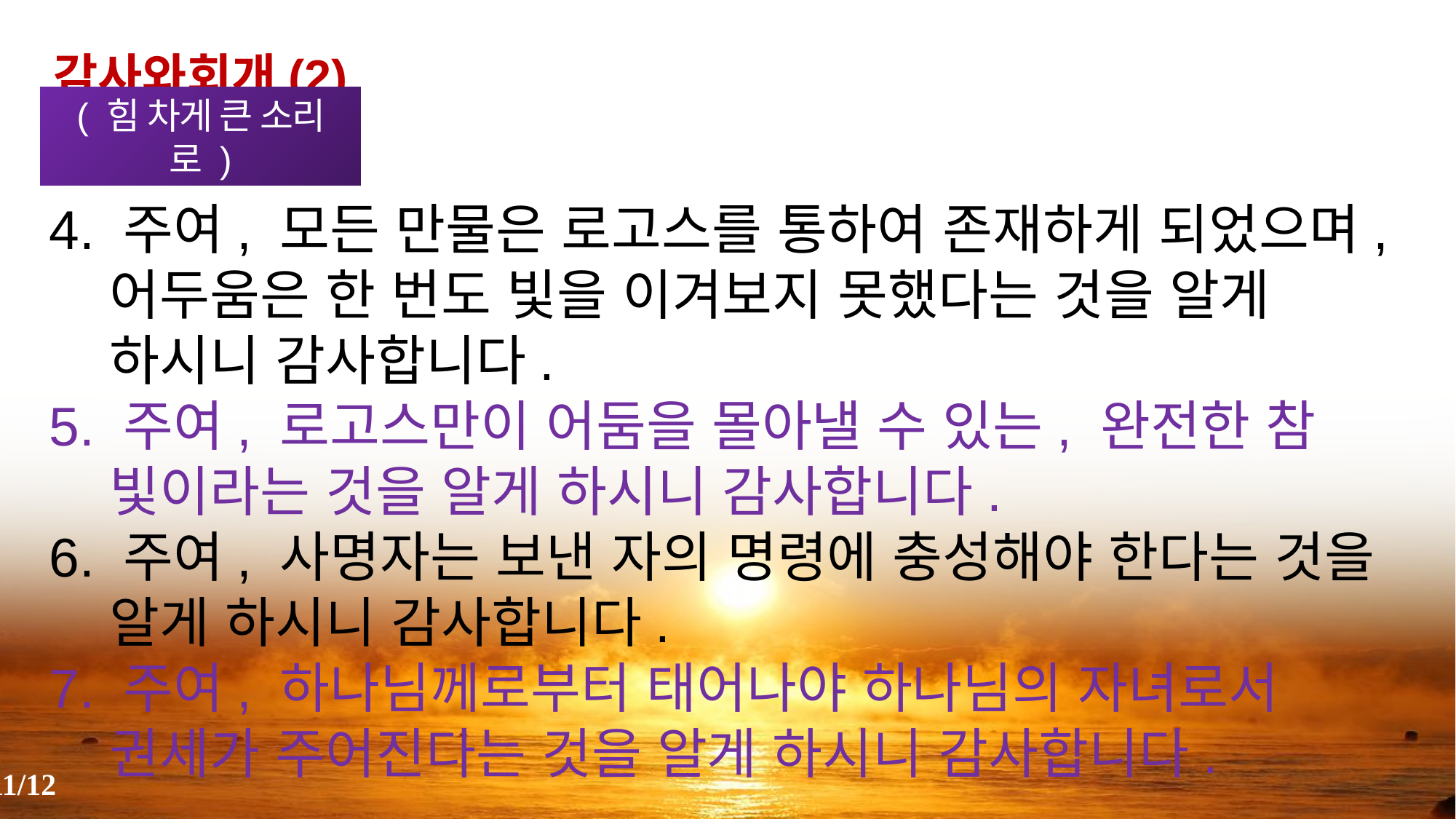

감사와회개(2)

( 힘 차게 큰 소리로 )
4. 주여, 모든 만물은 로고스를 통하여 존재하게 되었으며, 어두움은 한 번도 빛을 이겨보지 못했다는 것을 알게 하시니 감사합니다.
5. 주여, 로고스만이 어둠을 몰아낼 수 있는, 완전한 참 빛이라는 것을 알게 하시니 감사합니다.
6. 주여, 사명자는 보낸 자의 명령에 충성해야 한다는 것을 알게 하시니 감사합니다.
7. 주여, 하나님께로부터 태어나야 하나님의 자녀로서 권세가 주어진다는 것을 알게 하시니 감사합니다.